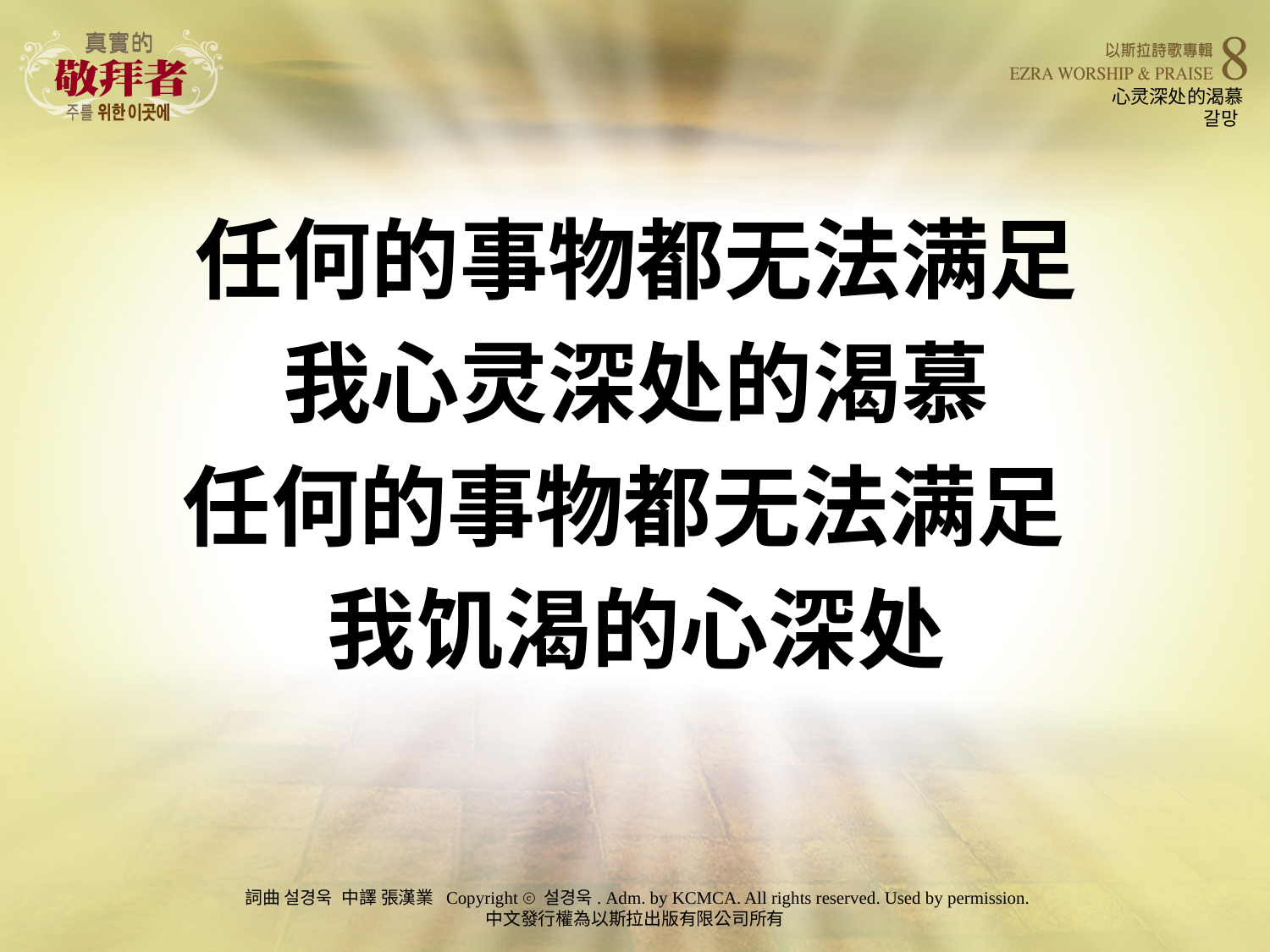

# 心灵深处的渴慕 갈망
任何的事物都无法满足
我心灵深处的渴慕
任何的事物都无法满足
我饥渴的心深处
詞曲 설경욱  中譯 張漢業  Copyright ⓒ 설경욱. Adm. by KCMCA. All rights reserved. Used by permission.
中文發行權為以斯拉出版有限公司所有